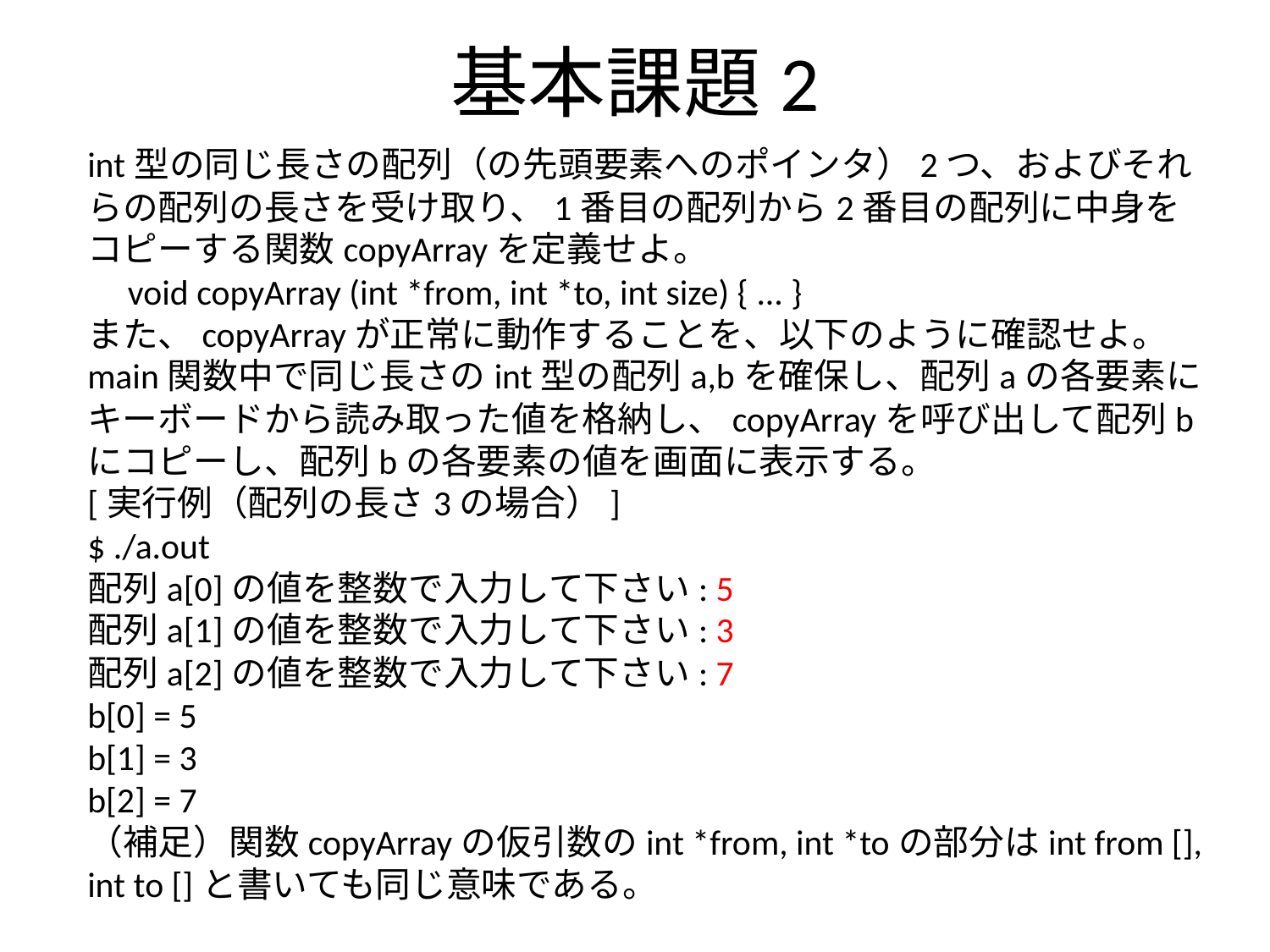

# 基本課題2
int型の同じ長さの配列（の先頭要素へのポインタ）2つ、およびそれらの配列の長さを受け取り、1番目の配列から2番目の配列に中身をコピーする関数copyArrayを定義せよ。
     void copyArray (int *from, int *to, int size) { ... }
また、copyArrayが正常に動作することを、以下のように確認せよ。
main関数中で同じ長さのint型の配列a,bを確保し、配列aの各要素にキーボードから読み取った値を格納し、copyArrayを呼び出して配列bにコピーし、配列bの各要素の値を画面に表示する。
[実行例（配列の長さ3の場合）]
$ ./a.out
配列a[0]の値を整数で入力して下さい: 5
配列a[1]の値を整数で入力して下さい: 3
配列a[2]の値を整数で入力して下さい: 7
b[0] = 5
b[1] = 3
b[2] = 7
（補足）関数copyArrayの仮引数のint *from, int *toの部分はint from [], int to []と書いても同じ意味である。